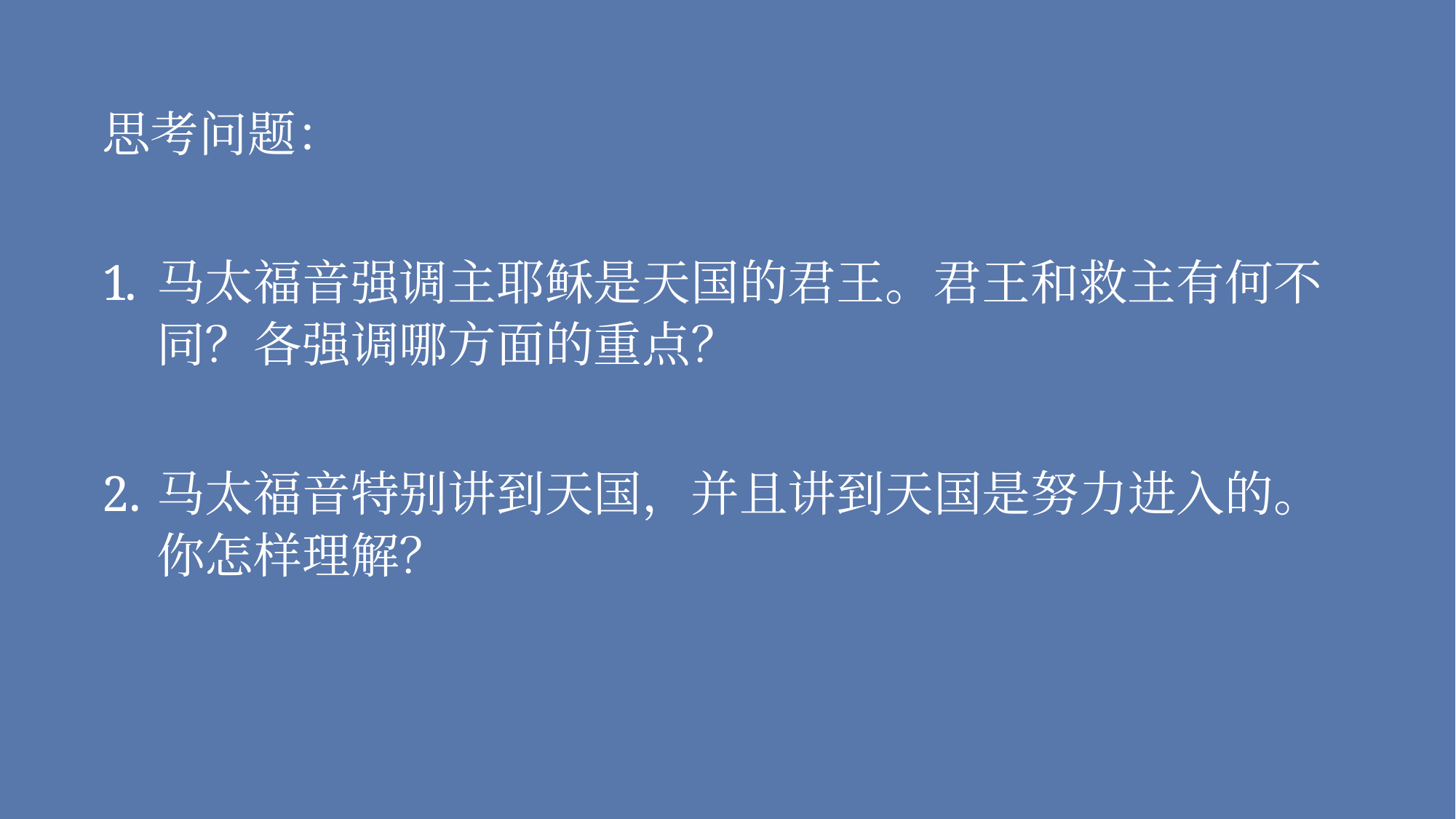

思考问题：

马太福音强调主耶稣是天国的君王。君王和救主有何不同？各强调哪方面的重点？

马太福音特别讲到天国，并且讲到天国是努力进入的。你怎样理解？